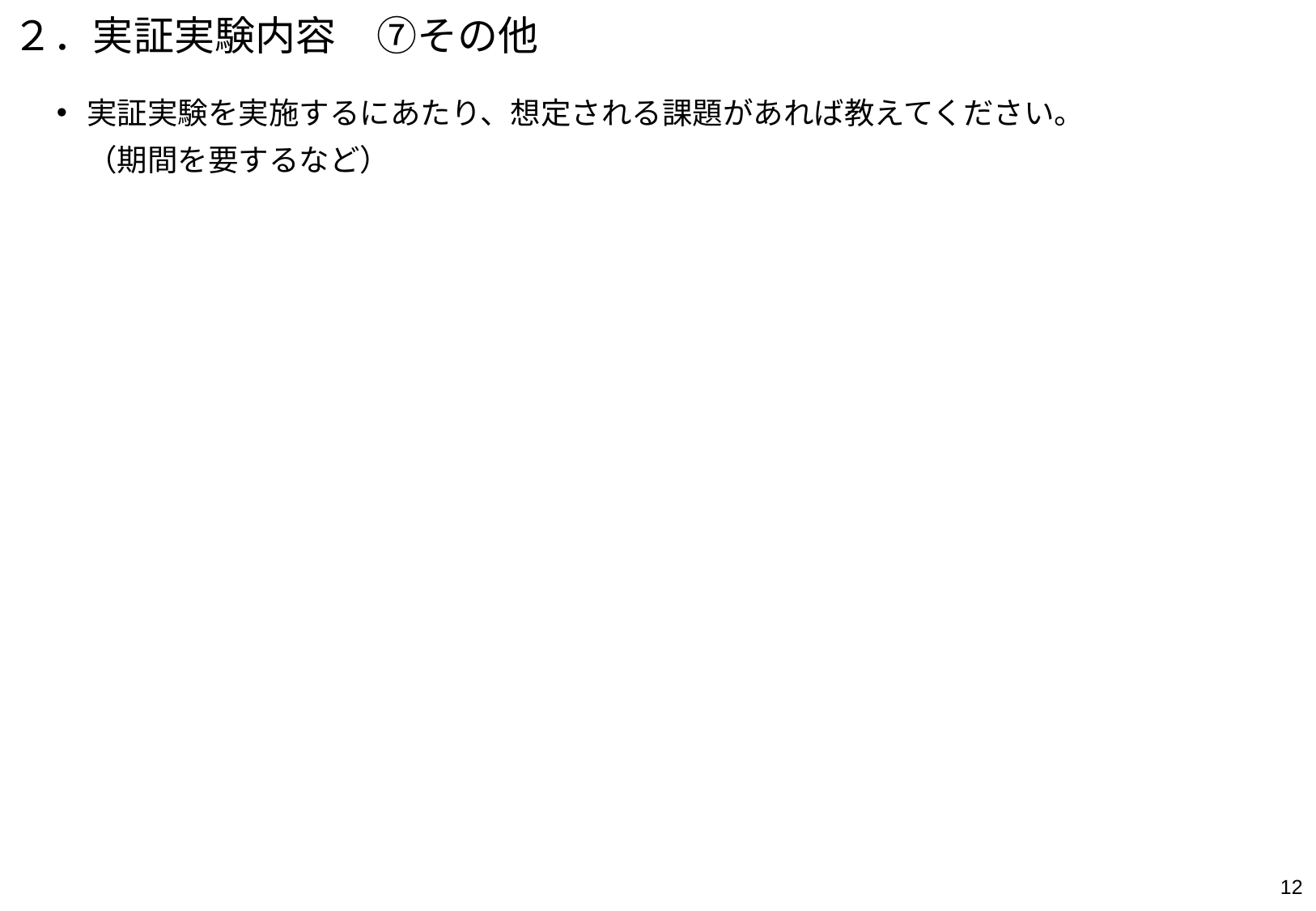

２．実証実験内容	⑦その他
実証実験を実施するにあたり、想定される課題があれば教えてください。
　（期間を要するなど）
12